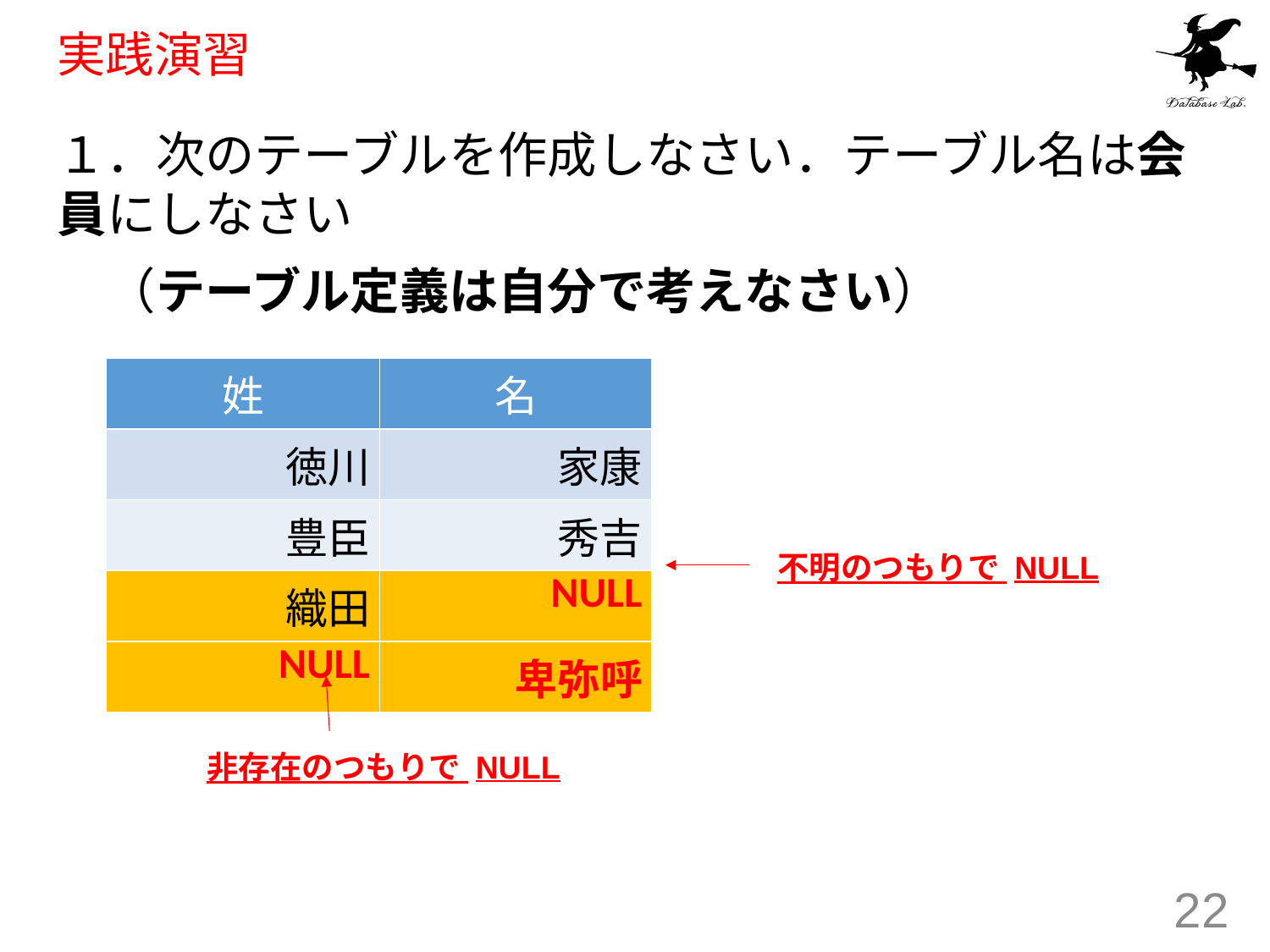

# 実践演習
１．次のテーブルを作成しなさい．テーブル名は会員にしなさい
　（テーブル定義は自分で考えなさい）
| 姓 | 名 |
| --- | --- |
| 徳川 | 家康 |
| 豊臣 | 秀吉 |
| 織田 | NULL |
| NULL | 卑弥呼 |
不明のつもりで NULL
非存在のつもりで NULL
22